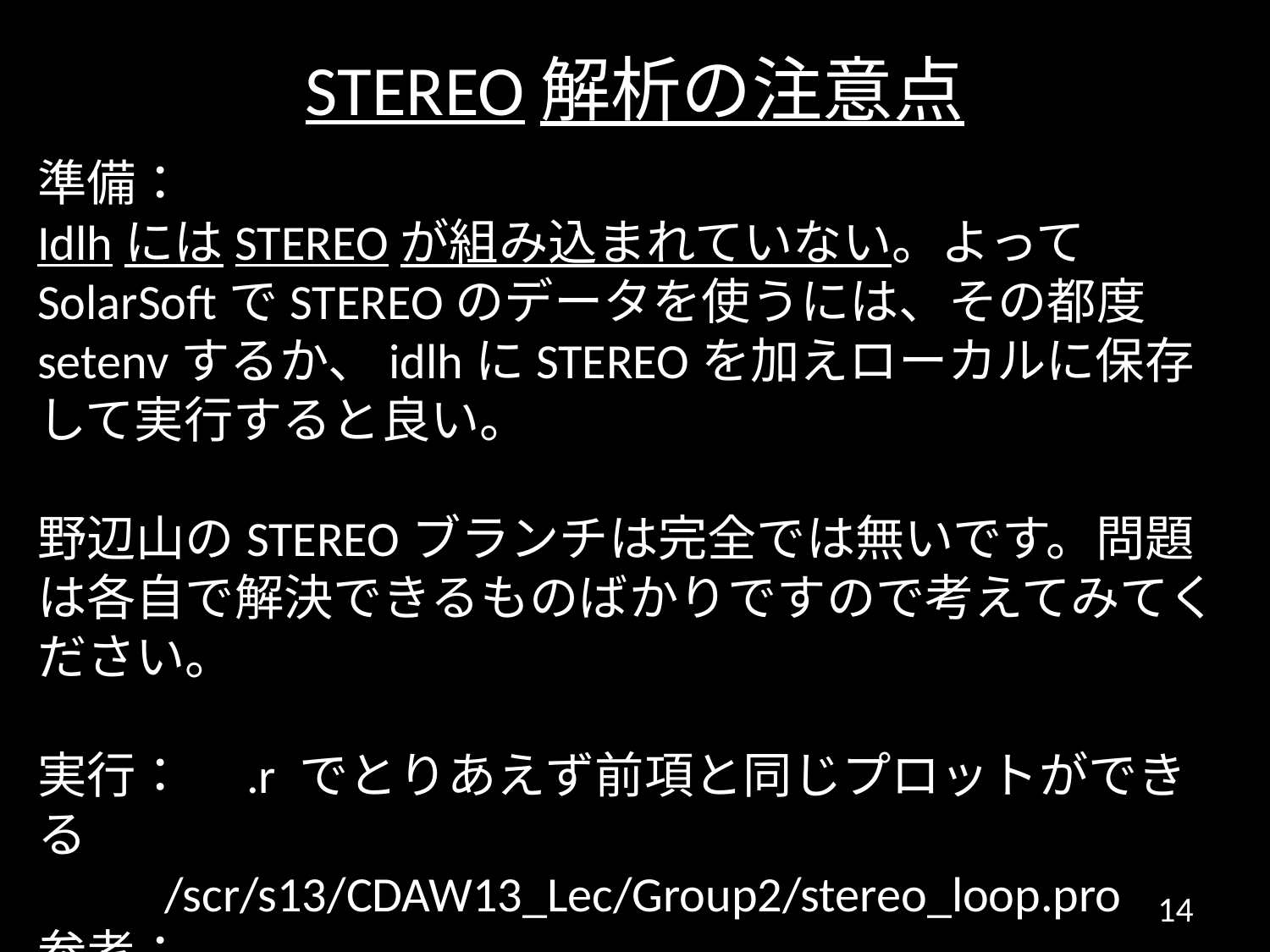

# STEREO解析の注意点
準備：
IdlhにはSTEREOが組み込まれていない。よってSolarSoftでSTEREOのデータを使うには、その都度setenvするか、idlhにSTEREOを加えローカルに保存して実行すると良い。

野辺山のSTEREOブランチは完全では無いです。問題は各自で解決できるものばかりですので考えてみてください。

実行：　.r でとりあえず前項と同じプロットができる
	/scr/s13/CDAW13_Lec/Group2/stereo_loop.pro
参考：
	http://www.lmsal.com/~aschwand/software/tracing/tracing_tutorial1.html
14